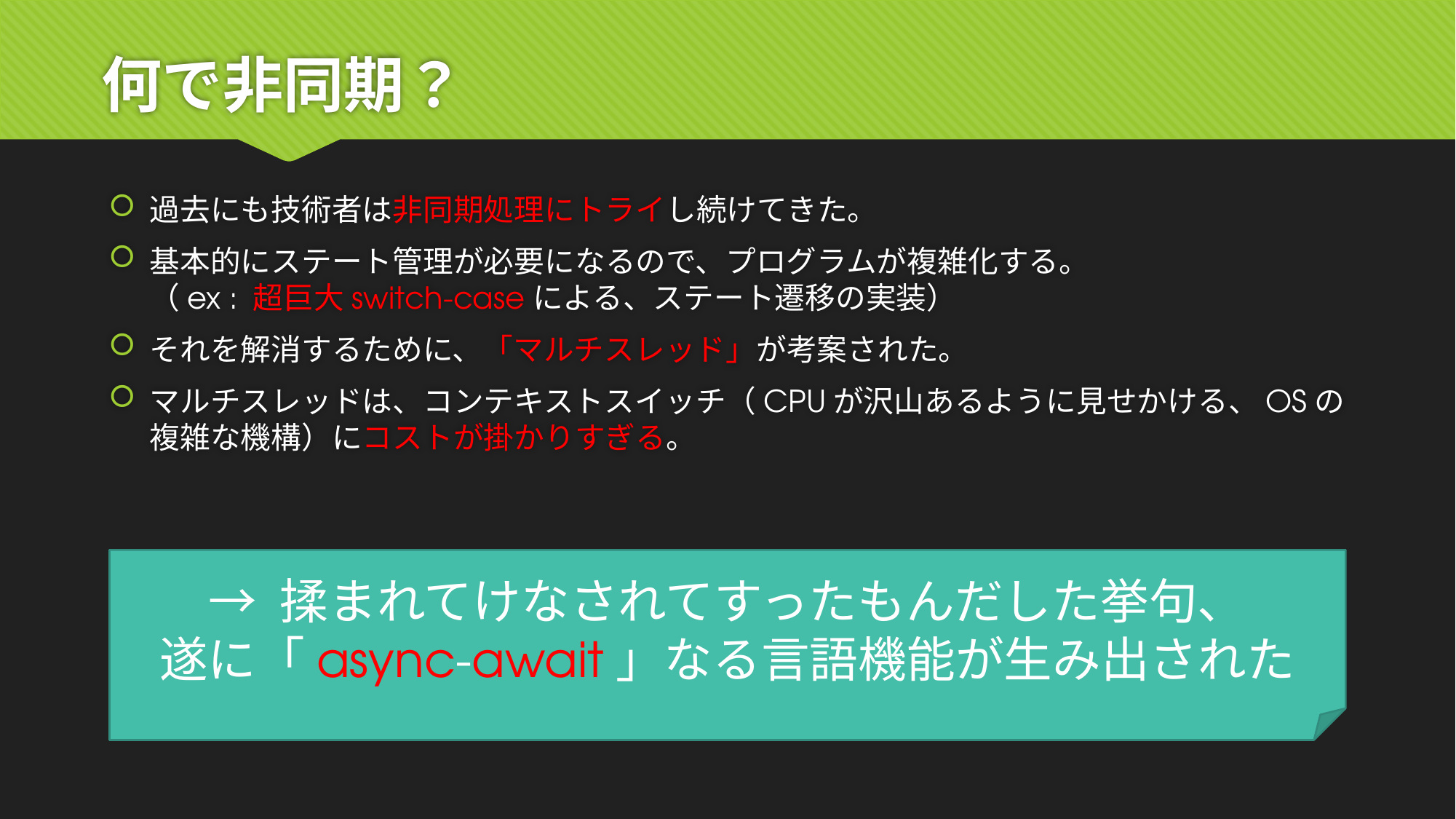

# 何で非同期？
過去にも技術者は非同期処理にトライし続けてきた。
基本的にステート管理が必要になるので、プログラムが複雑化する。
（ex : 超巨大switch-caseによる、ステート遷移の実装）
それを解消するために、「マルチスレッド」が考案された。
マルチスレッドは、コンテキストスイッチ（CPUが沢山あるように見せかける、OSの複雑な機構）にコストが掛かりすぎる。
→ 揉まれてけなされてすったもんだした挙句、
遂に「async-await」なる言語機能が生み出された